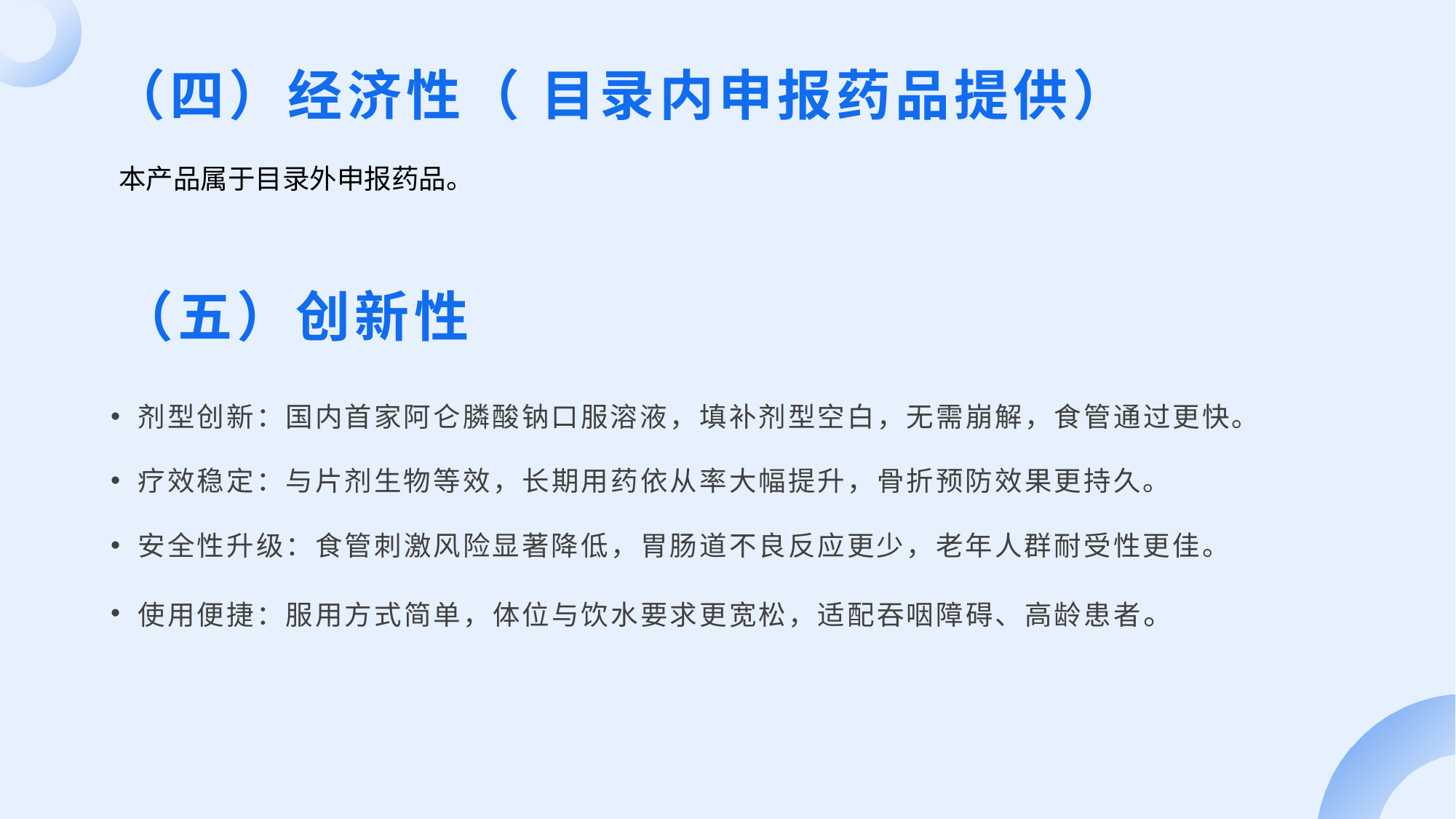

# （四）经济性（ 目录内申报药品提供）
本产品属于目录外申报药品。

（五）创新性
剂型创新：国内首家阿仑膦酸钠口服溶液，填补剂型空白，无需崩解，食管通过更快。
疗效稳定：与片剂生物等效，长期用药依从率大幅提升，骨折预防效果更持久。
安全性升级：食管刺激风险显著降低，胃肠道不良反应更少，老年人群耐受性更佳。
使用便捷：服用方式简单，体位与饮水要求更宽松，适配吞咽障碍、高龄患者。